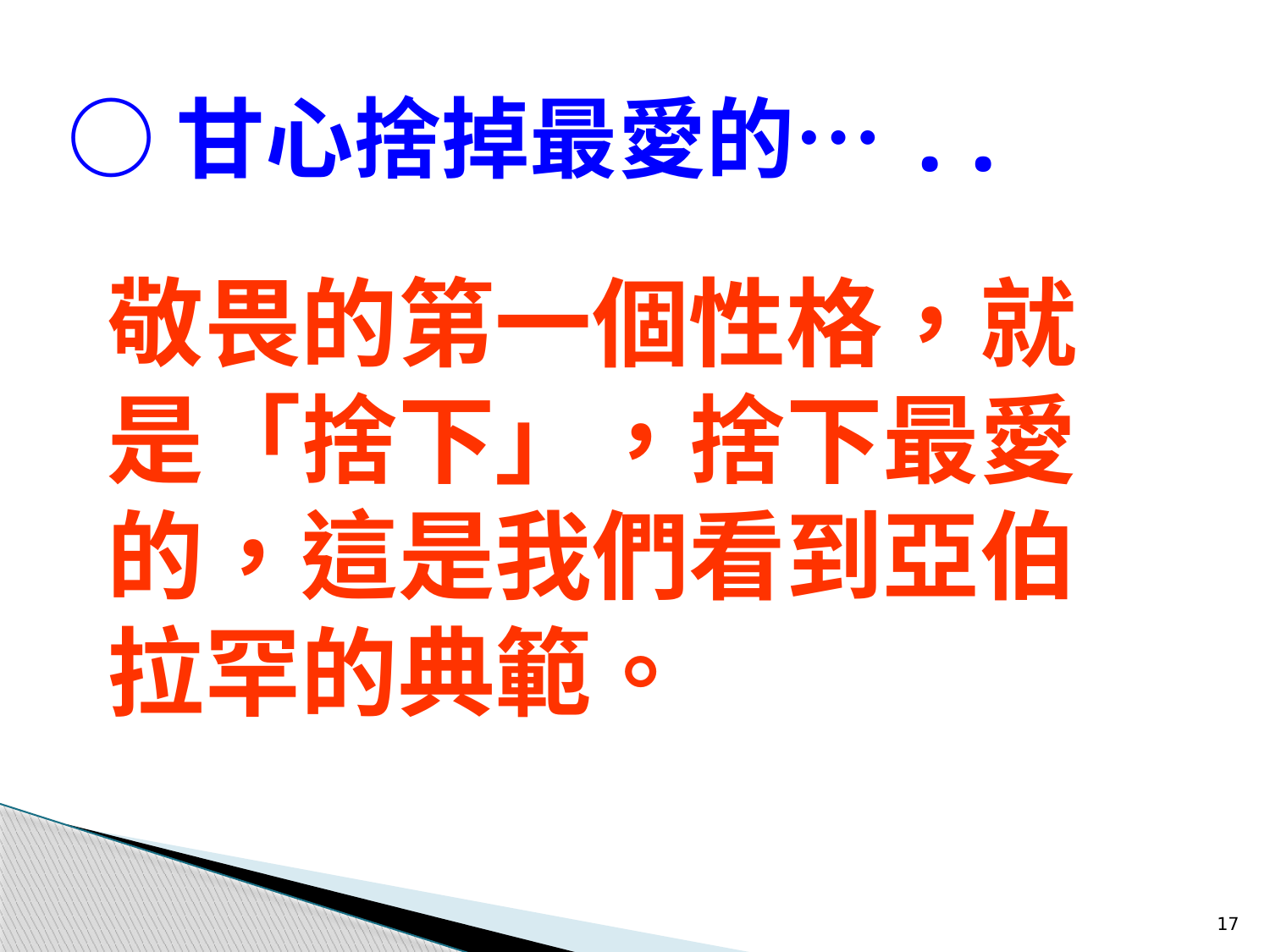

# ○甘心捨掉最愛的…..

敬畏的第一個性格，就是「捨下」，捨下最愛的，這是我們看到亞伯拉罕的典範。
17